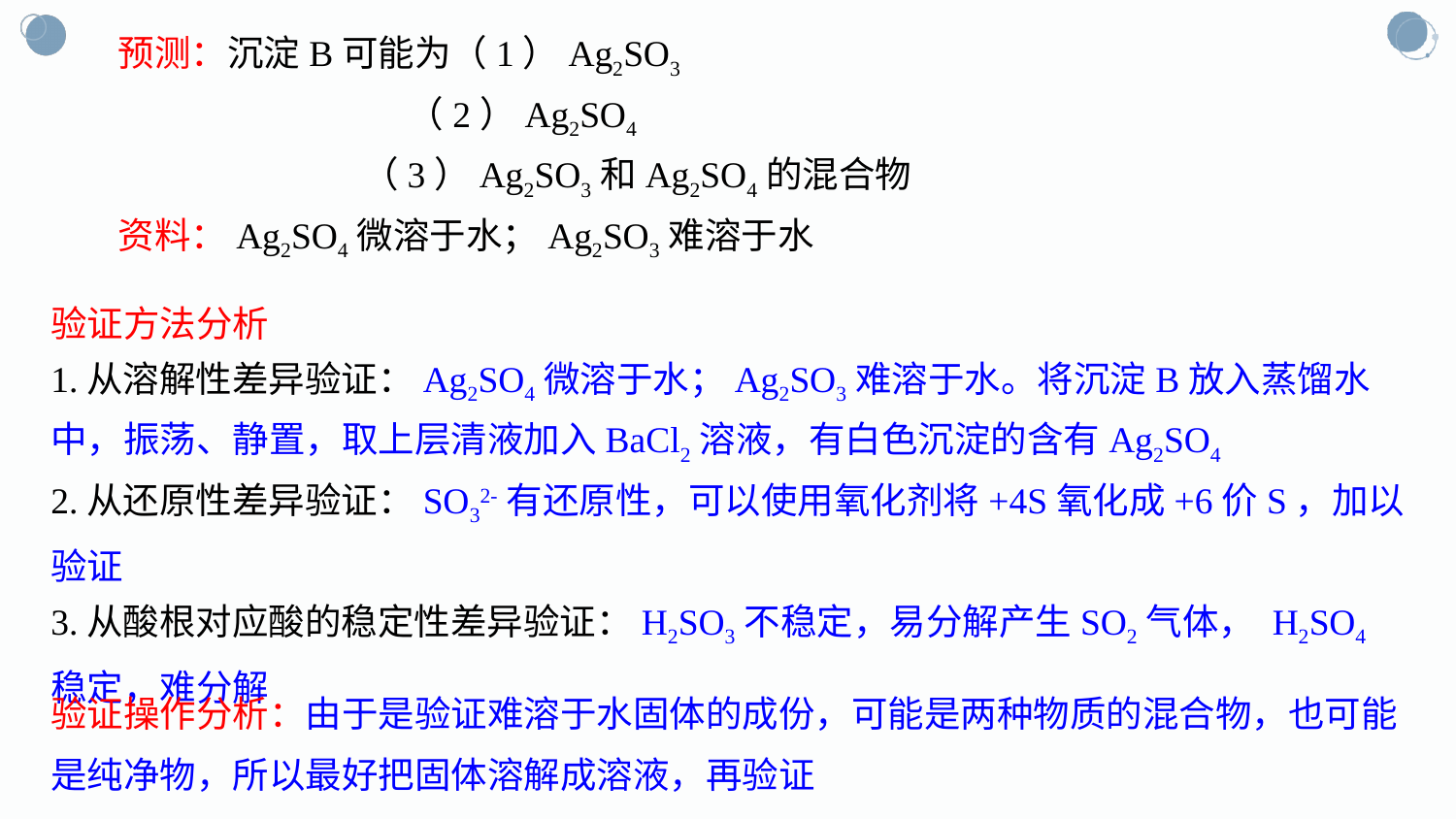

预测：沉淀B可能为（1）Ag2SO3
                                  （2）Ag2SO4
                                                   （3）Ag2SO3和Ag2SO4的混合物
资料：Ag2SO4微溶于水；Ag2SO3难溶于水
验证方法分析
1.从溶解性差异验证：Ag2SO4微溶于水；Ag2SO3难溶于水。将沉淀B放入蒸馏水中，振荡、静置，取上层清液加入BaCl2溶液，有白色沉淀的含有Ag2SO4
2.从还原性差异验证：SO32-有还原性，可以使用氧化剂将+4S氧化成+6价S，加以验证
3.从酸根对应酸的稳定性差异验证：H2SO3不稳定，易分解产生SO2气体， H2SO4稳定，难分解
验证操作分析：由于是验证难溶于水固体的成份，可能是两种物质的混合物，也可能是纯净物，所以最好把固体溶解成溶液，再验证